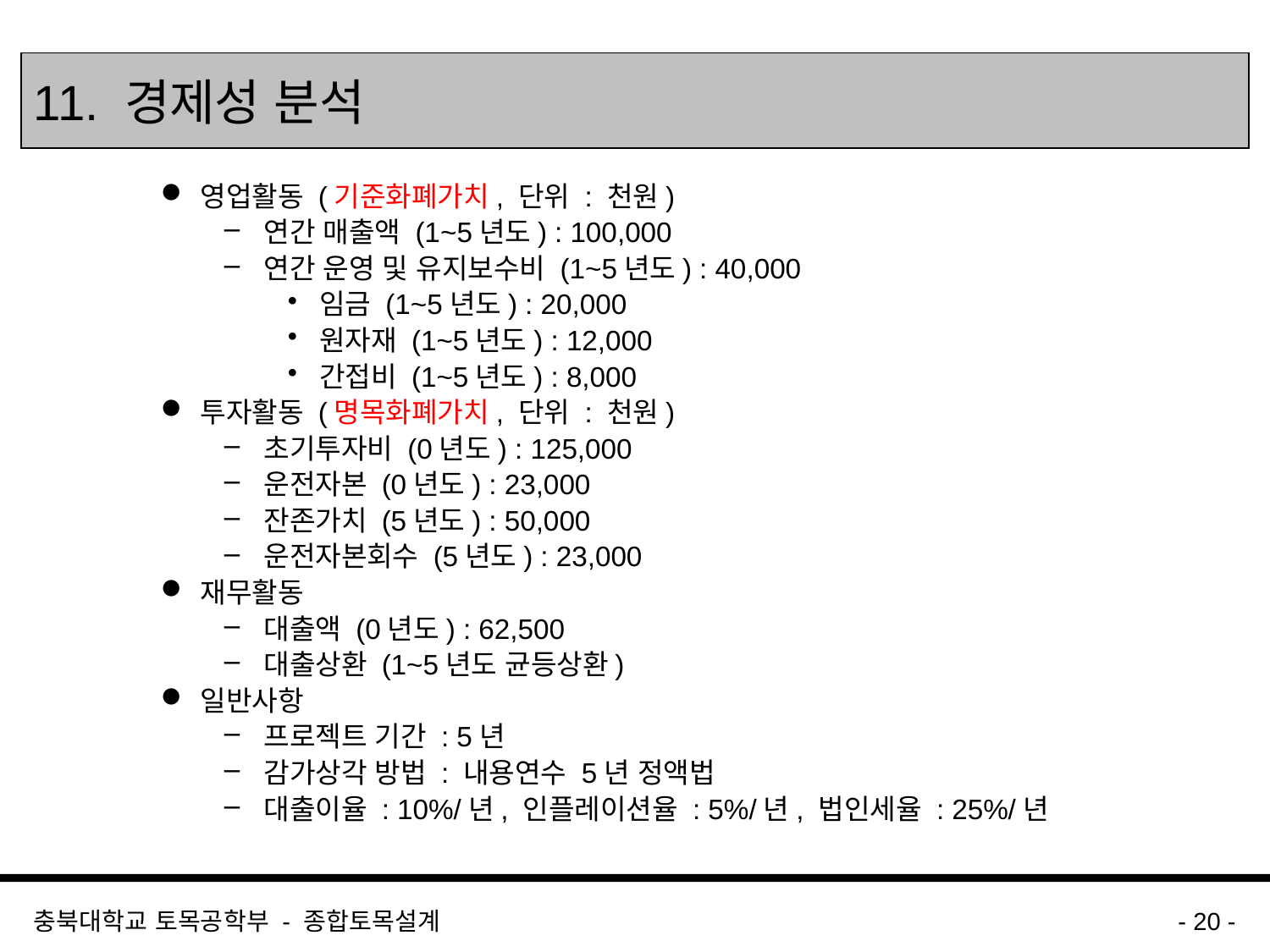

# 11. 경제성 분석

영업활동 (기준화폐가치, 단위 : 천원)
연간 매출액 (1~5년도) : 100,000
연간 운영 및 유지보수비 (1~5년도) : 40,000
임금 (1~5년도) : 20,000
원자재 (1~5년도) : 12,000
간접비 (1~5년도) : 8,000
투자활동 (명목화폐가치, 단위 : 천원)
초기투자비 (0년도) : 125,000
운전자본 (0년도) : 23,000
잔존가치 (5년도) : 50,000
운전자본회수 (5년도) : 23,000
재무활동
대출액 (0년도) : 62,500
대출상환 (1~5년도 균등상환)
일반사항
프로젝트 기간 : 5년
감가상각 방법 : 내용연수 5년 정액법
대출이율 : 10%/년, 인플레이션율 : 5%/년, 법인세율 : 25%/년
충북대학교 토목공학부 - 종합토목설계
- 20 -